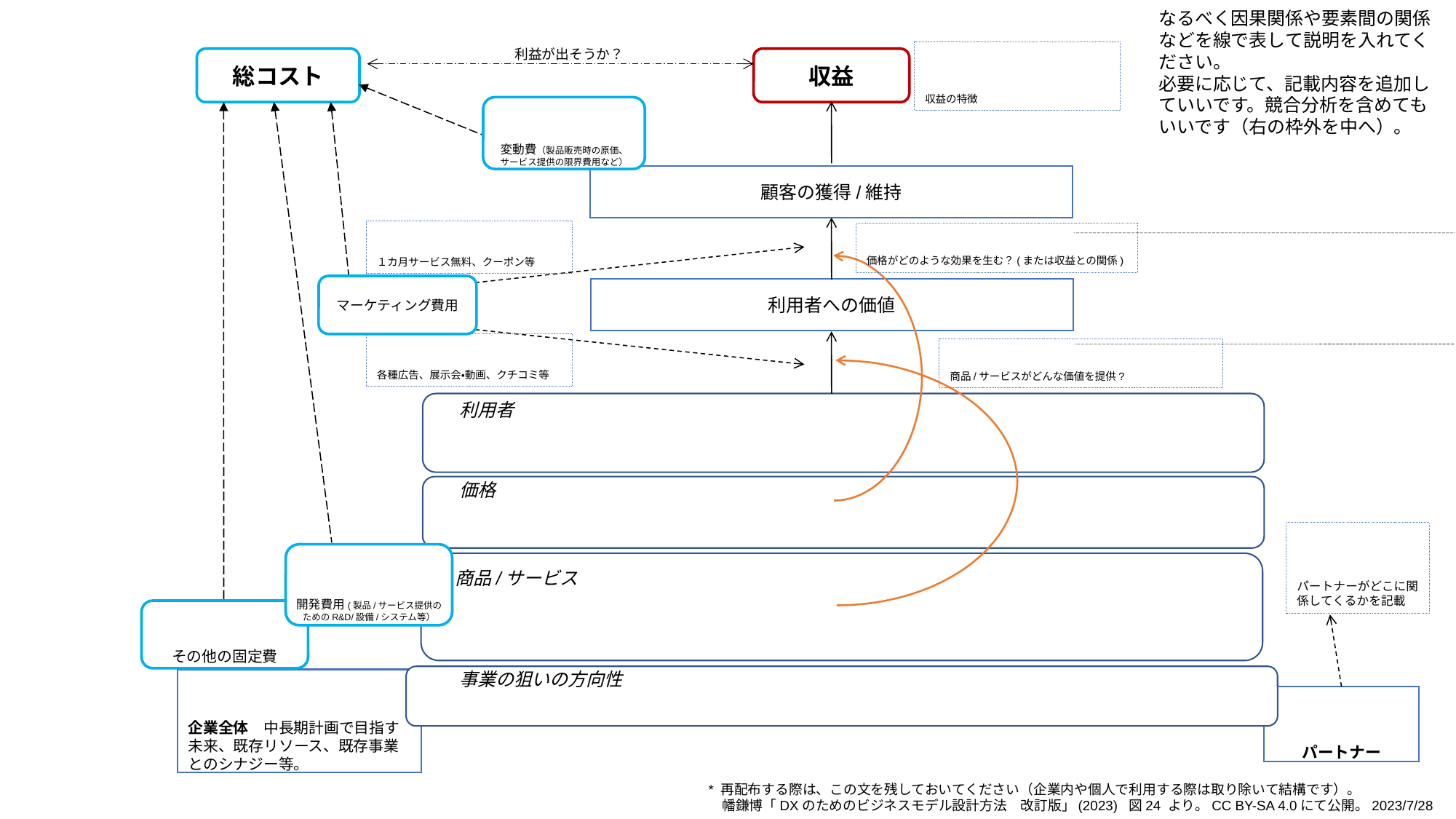

なるべく因果関係や要素間の関係などを線で表して説明を入れてください。
必要に応じて、記載内容を追加していいです。競合分析を含めてもいいです（右の枠外を中へ）。
利益が出そうか？

収益の特徴

総コスト
収益

変動費（製品販売時の原価、サービス提供の限界費用など）

顧客の獲得/維持
競合・代替品

１カ月サービス無料、クーポン等

価格がどのような効果を生む？(または収益との関係)

ブランドスイッチ・チャーン解約への対策など

マーケティング費用
利用者への価値

各種広告、展示会・動画、クチコミ等

商品/サービスがどんな価値を提供?

差別化の要素、優位性、知財、比較広告など

利用者

価格

パートナーがどこに関係してくるかを記載

開発費用(製品/サービス提供のためのR&D/設備/システム等）

商品/サービス

その他の固定費
事業の狙いの方向性

企業全体　中長期計画で目指す未来、既存リソース、既存事業とのシナジー等。

パートナー
* 再配布する際は、この文を残しておいてください（企業内や個人で利用する際は取り除いて結構です）。
　幡鎌博「DXのためのビジネスモデル設計方法　改訂版」(2023)  図24 より。CC BY-SA 4.0にて公開。2023/7/28